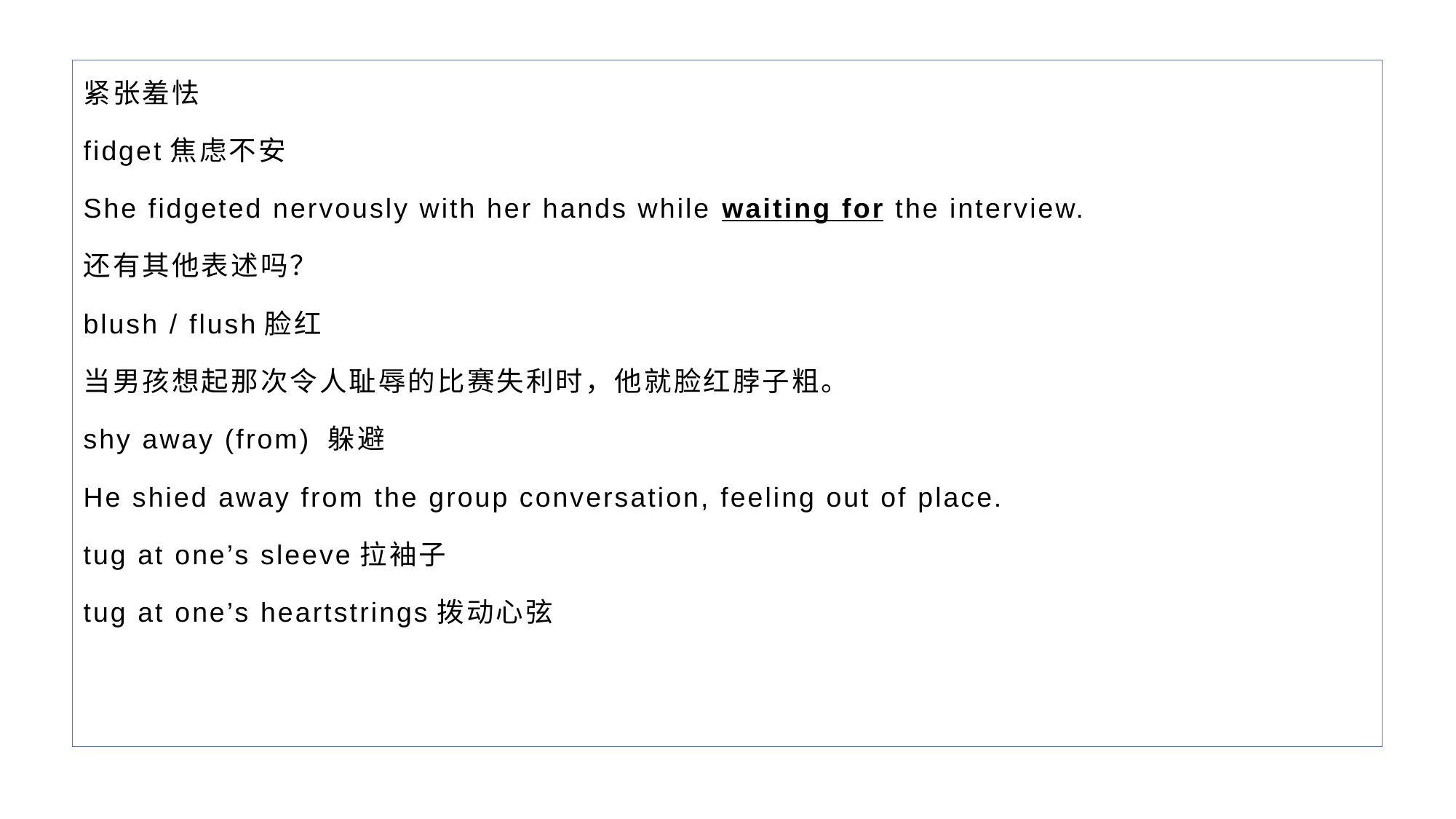

紧张羞怯
fidget焦虑不安
She fidgeted nervously with her hands while waiting for the interview.
还有其他表述吗？
blush / flush脸红
当男孩想起那次令人耻辱的比赛失利时，他就脸红脖子粗。
shy away (from) 躲避
He shied away from the group conversation, feeling out of place.
tug at one’s sleeve拉袖子
tug at one’s heartstrings拨动心弦